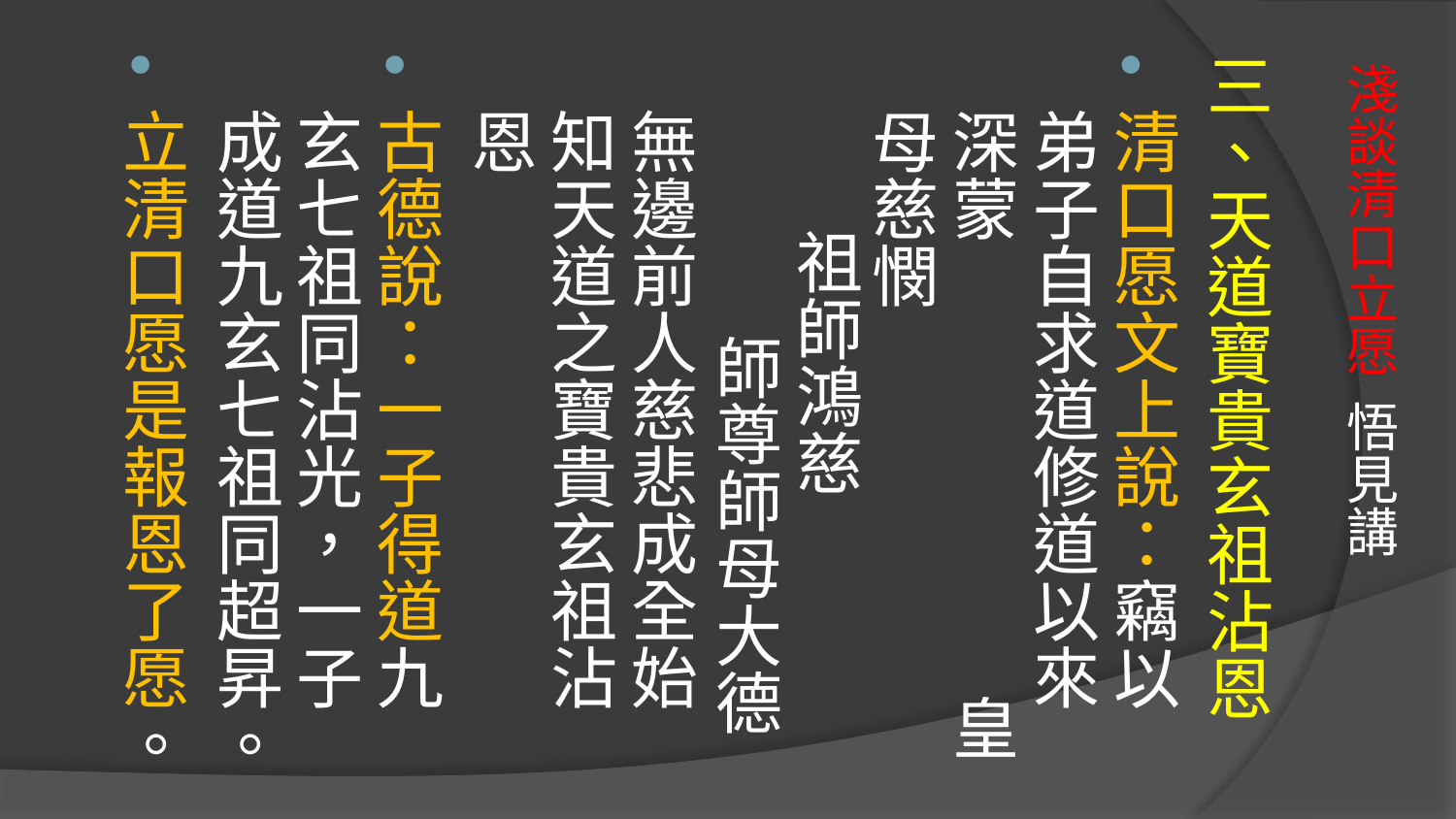

三、天道寶貴玄祖沾恩
清口愿文上說：竊以弟子自求道修道以來深蒙                              皇母慈憫                                       祖師鴻慈                                  師尊師母大德無邊前人慈悲成全始知天道之寶貴玄祖沾恩
古德說：一子得道九玄七祖同沾光，一子成道九玄七祖同超昇。
立清口愿是報恩了愿。

# 淺談清口立愿  悟見講